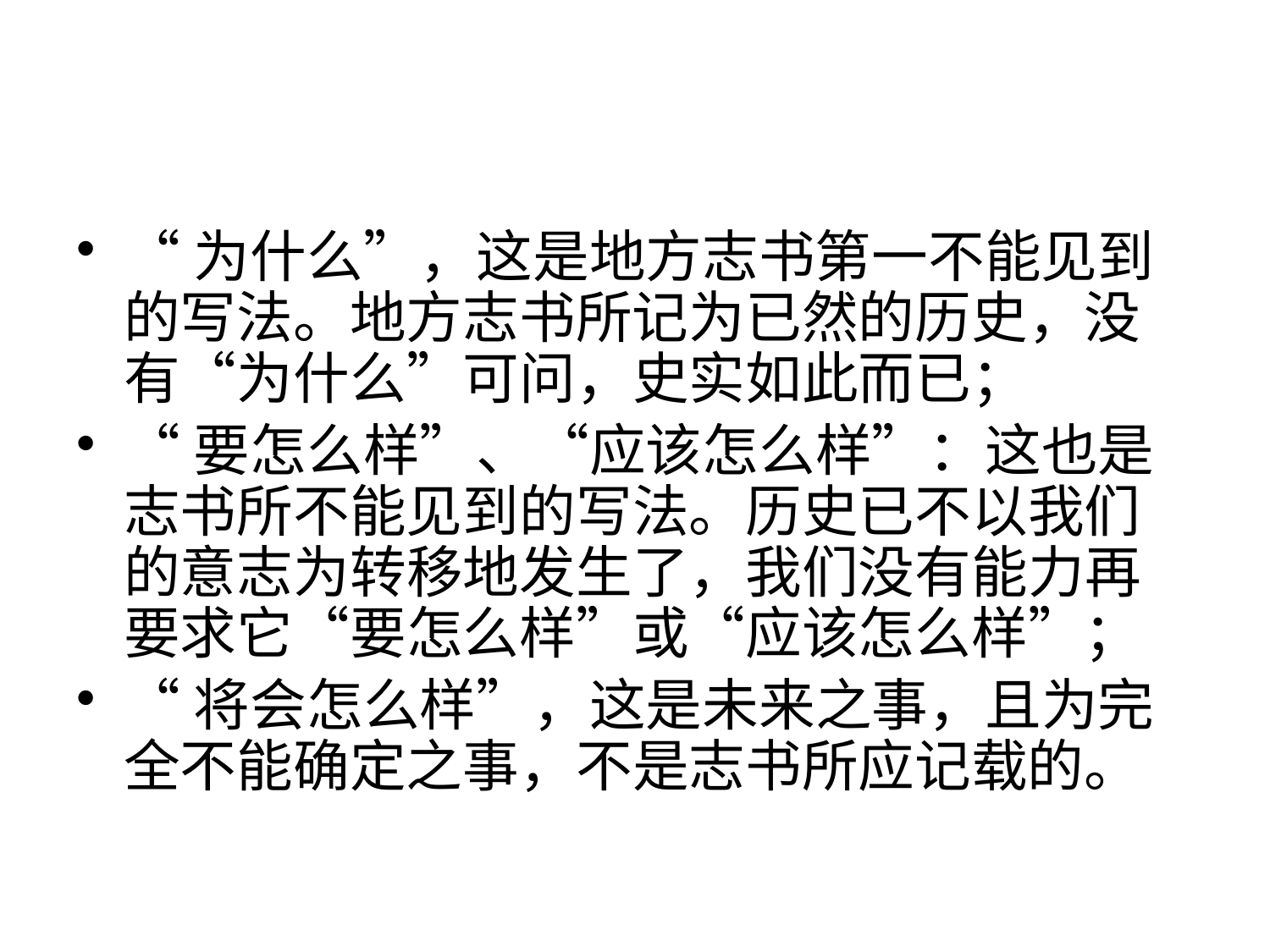

“为什么”，这是地方志书第一不能见到的写法。地方志书所记为已然的历史，没有“为什么”可问，史实如此而已；
“要怎么样”、“应该怎么样”：这也是志书所不能见到的写法。历史已不以我们的意志为转移地发生了，我们没有能力再要求它“要怎么样”或“应该怎么样”；
“将会怎么样”，这是未来之事，且为完全不能确定之事，不是志书所应记载的。